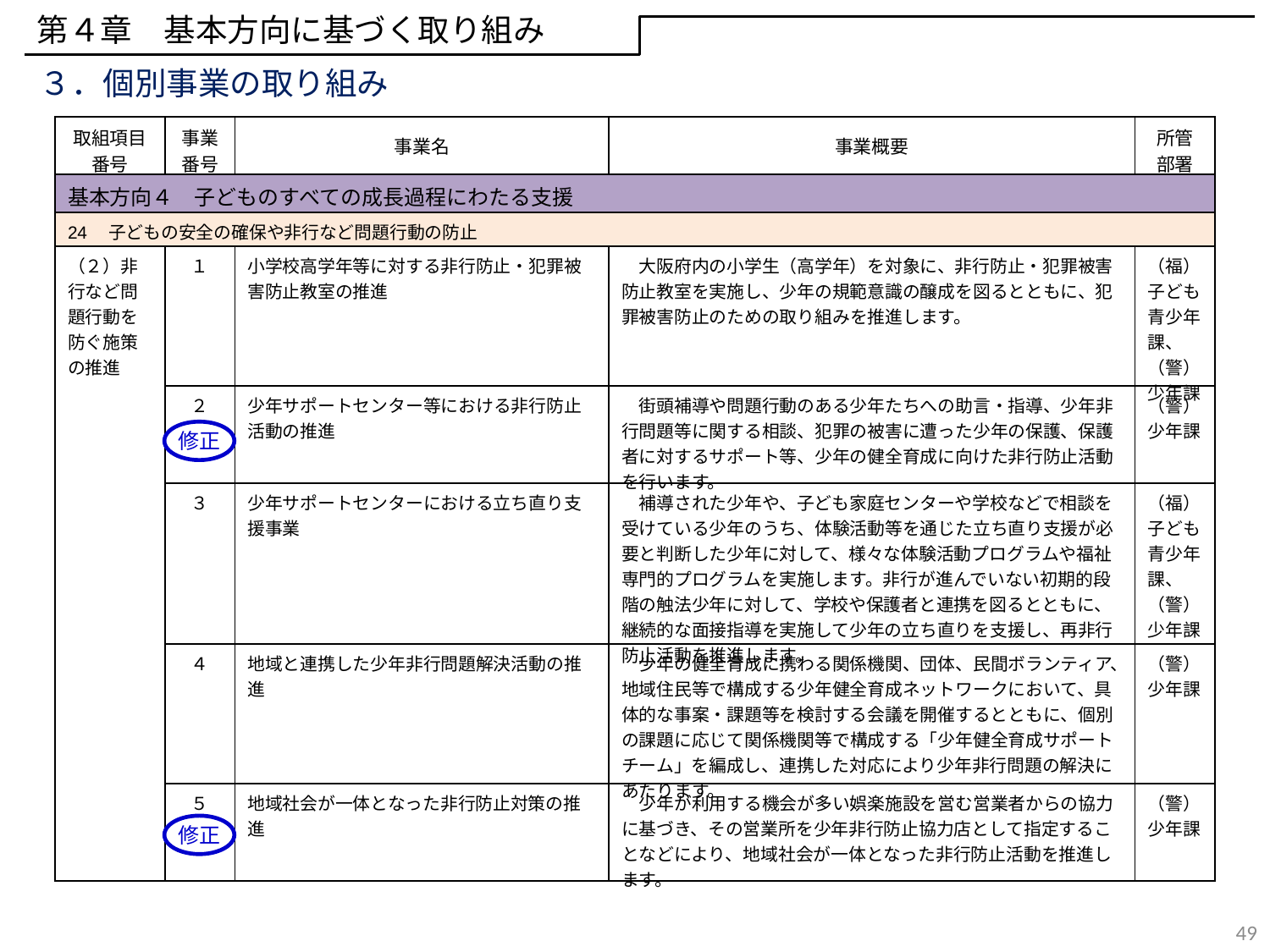

第４章　基本方向に基づく取り組み
３．個別事業の取り組み
| 取組項目 番号 | 事業 番号 | 事業名 | 事業概要 | 所管 部署 |
| --- | --- | --- | --- | --- |
| 基本方向４　子どものすべての成長過程にわたる支援 |  |  |  |  |
| 24　子どもの安全の確保や非行など問題行動の防止 |  |  |  |  |
| （２）非行など問題行動を防ぐ施策の推進 | １ | 小学校高学年等に対する非行防止・犯罪被害防止教室の推進 | 大阪府内の小学生（高学年）を対象に、非行防止・犯罪被害防止教室を実施し、少年の規範意識の醸成を図るとともに、犯罪被害防止のための取り組みを推進します。 | （福）子ども青少年課、（警） 少年課 |
|  | ２ | 少年サポートセンター等における非行防止活動の推進 | 街頭補導や問題行動のある少年たちへの助言・指導、少年非行問題等に関する相談、犯罪の被害に遭った少年の保護、保護者に対するサポート等、少年の健全育成に向けた非行防止活動を行います。 | （警） 少年課 |
|  | ３ | 少年サポートセンターにおける立ち直り支援事業 | 補導された少年や、子ども家庭センターや学校などで相談を受けている少年のうち、体験活動等を通じた立ち直り支援が必要と判断した少年に対して、様々な体験活動プログラムや福祉専門的プログラムを実施します。非行が進んでいない初期的段階の触法少年に対して、学校や保護者と連携を図るとともに、継続的な面接指導を実施して少年の立ち直りを支援し、再非行防止活動を推進します。 | （福）子ども青少年課、（警） 少年課 |
|  | ４ | 地域と連携した少年非行問題解決活動の推進 | 少年の健全育成に携わる関係機関、団体、民間ボランティア、地域住民等で構成する少年健全育成ネットワークにおいて、具体的な事案・課題等を検討する会議を開催するとともに、個別の課題に応じて関係機関等で構成する「少年健全育成サポートチーム」を編成し、連携した対応により少年非行問題の解決にあたります。 | （警） 少年課 |
|  | ５ | 地域社会が一体となった非行防止対策の推進 | 少年が利用する機会が多い娯楽施設を営む営業者からの協力に基づき、その営業所を少年非行防止協力店として指定することなどにより、地域社会が一体となった非行防止活動を推進します。 | （警） 少年課 |

修正

修正
49